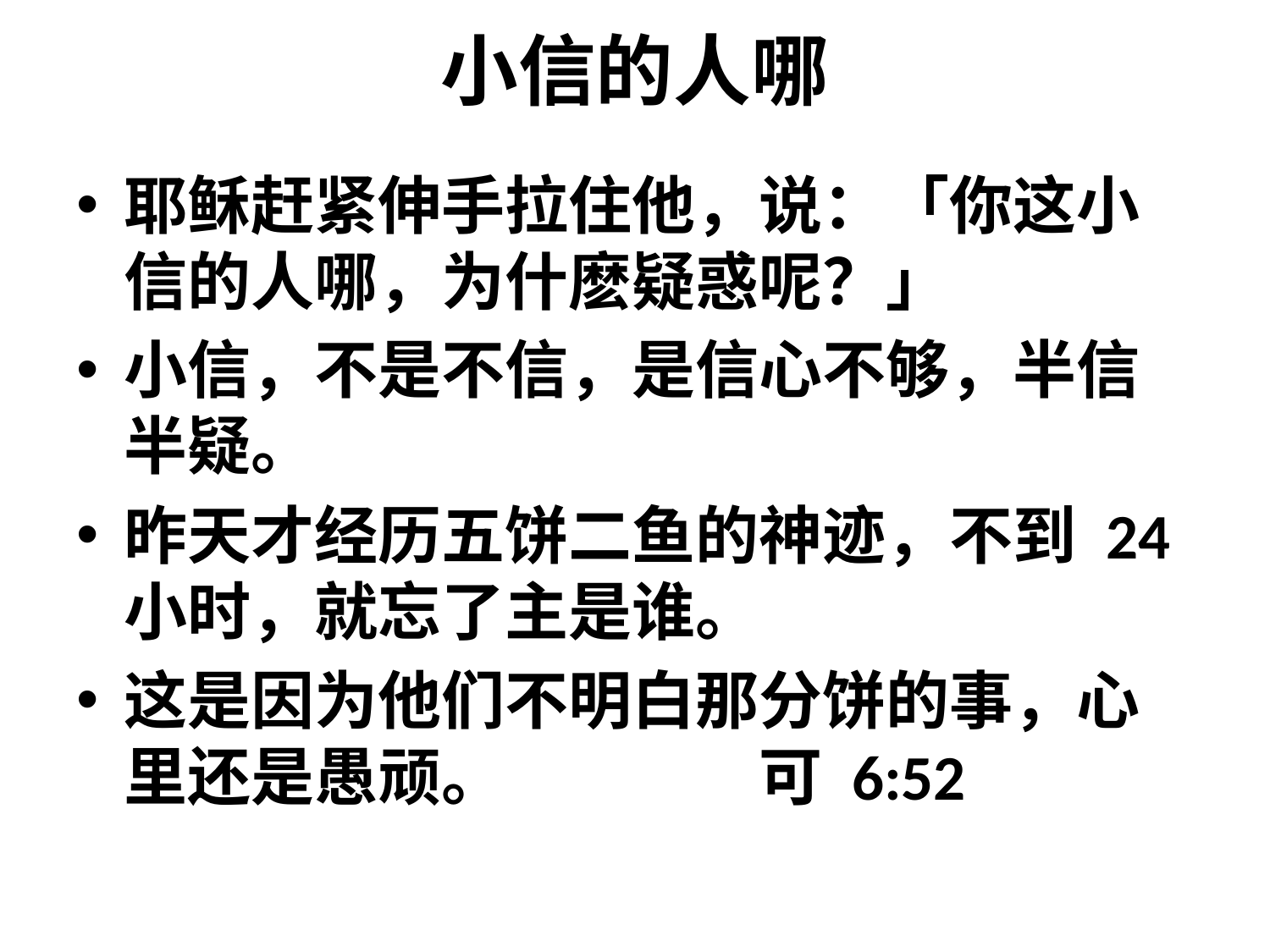

# 小信的人哪
耶稣赶紧伸手拉住他，说：「你这小信的人哪，为什麽疑惑呢？」
小信，不是不信，是信心不够，半信半疑。
昨天才经历五饼二鱼的神迹，不到 24小时，就忘了主是谁。
这是因为他们不明白那分饼的事，心里还是愚顽。 		可 6:52